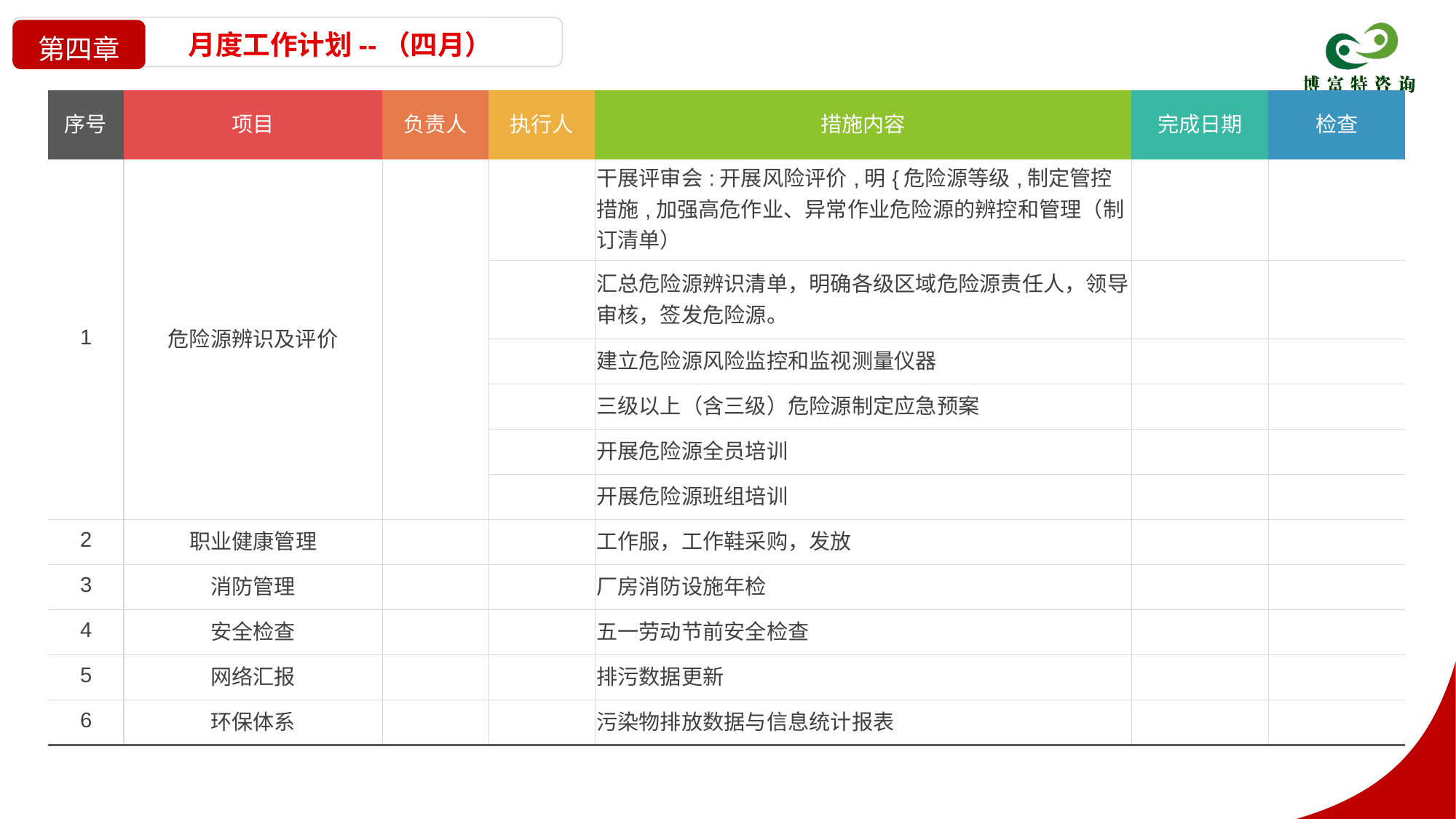

月度工作计划--（四月）
第四章
| 序号 | 项目 | 负责人 | 执行人 | 措施内容 | 完成日期 | 检查 |
| --- | --- | --- | --- | --- | --- | --- |
| 1 | 危险源辨识及评价 |  |  | 干展评审会:开展风险评价,明{危险源等级,制定管控措施,加强高危作业、异常作业危险源的辨控和管理（制订清单） |  |  |
|  |  |  |  | 汇总危险源辨识清单，明确各级区域危险源责任人，领导审核，签发危险源。 |  |  |
|  |  |  |  | 建立危险源风险监控和监视测量仪器 |  |  |
|  |  |  |  | 三级以上（含三级）危险源制定应急预案 |  |  |
|  |  |  |  | 开展危险源全员培训 |  |  |
|  |  |  |  | 开展危险源班组培训 |  |  |
| 2 | 职业健康管理 |  |  | 工作服，工作鞋采购，发放 |  |  |
| 3 | 消防管理 |  |  | 厂房消防设施年检 |  |  |
| 4 | 安全检查 |  |  | 五一劳动节前安全检查 |  |  |
| 5 | 网络汇报 |  |  | 排污数据更新 |  |  |
| 6 | 环保体系 |  |  | 污染物排放数据与信息统计报表 |  |  |